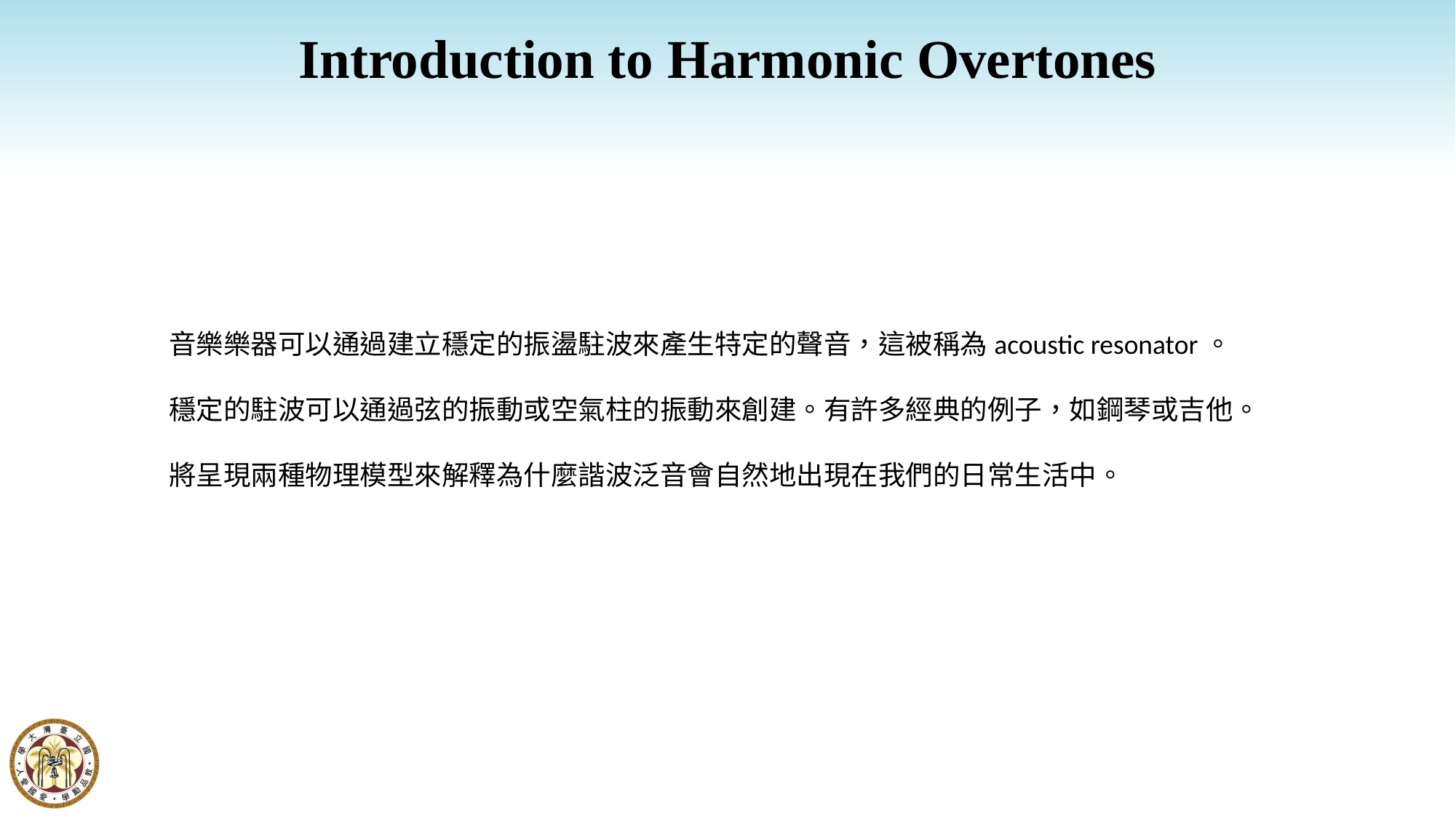

Introduction to Harmonic Overtones
音樂樂器可以通過建立穩定的振盪駐波來產生特定的聲音，這被稱為acoustic resonator。

穩定的駐波可以通過弦的振動或空氣柱的振動來創建。有許多經典的例子，如鋼琴或吉他。

將呈現兩種物理模型來解釋為什麼諧波泛音會自然地出現在我們的日常生活中。